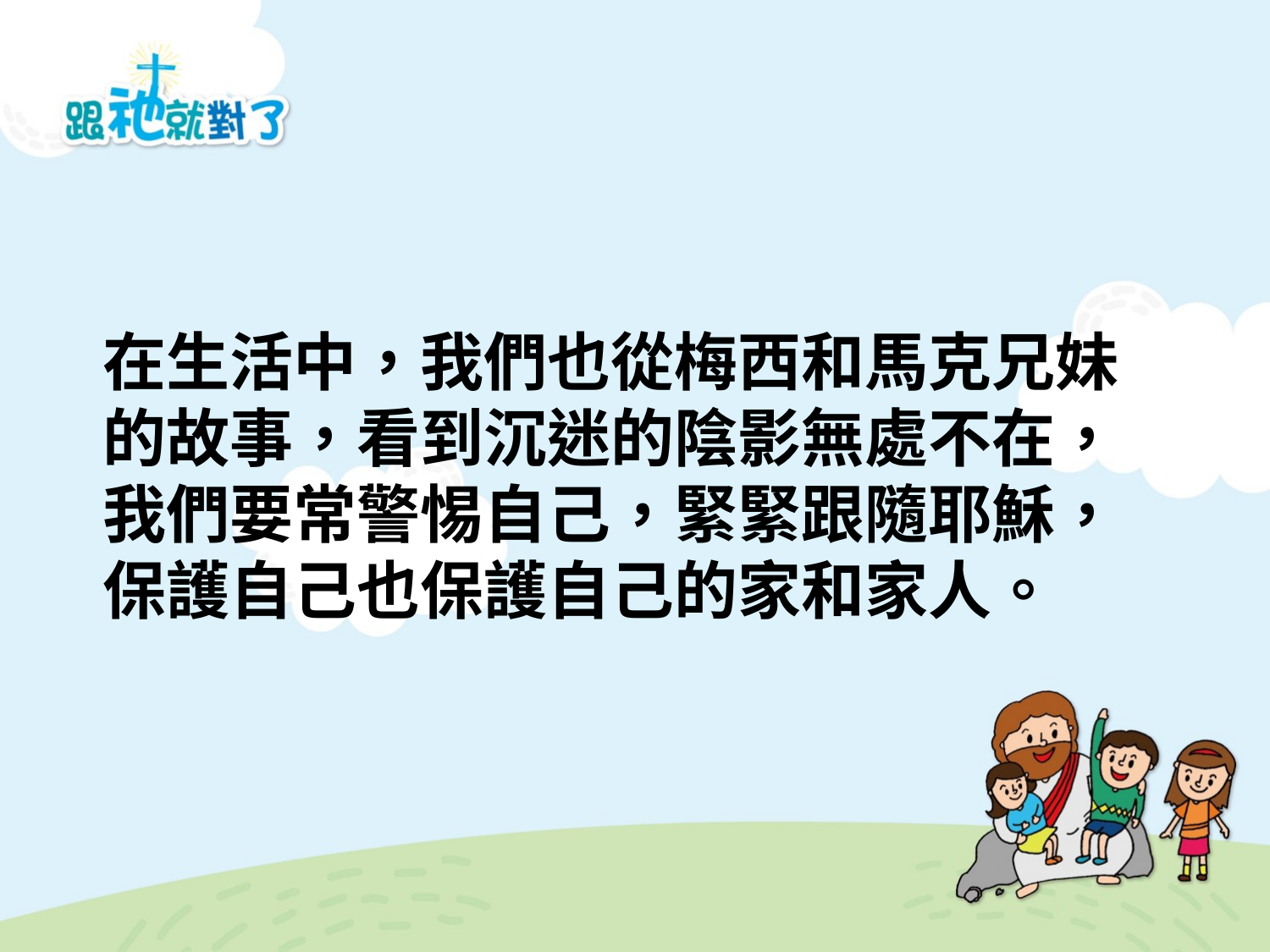

在生活中，我們也從梅西和馬克兄妹的故事，看到沉迷的陰影無處不在，我們要常警惕自己，緊緊跟隨耶穌，保護自己也保護自己的家和家人。